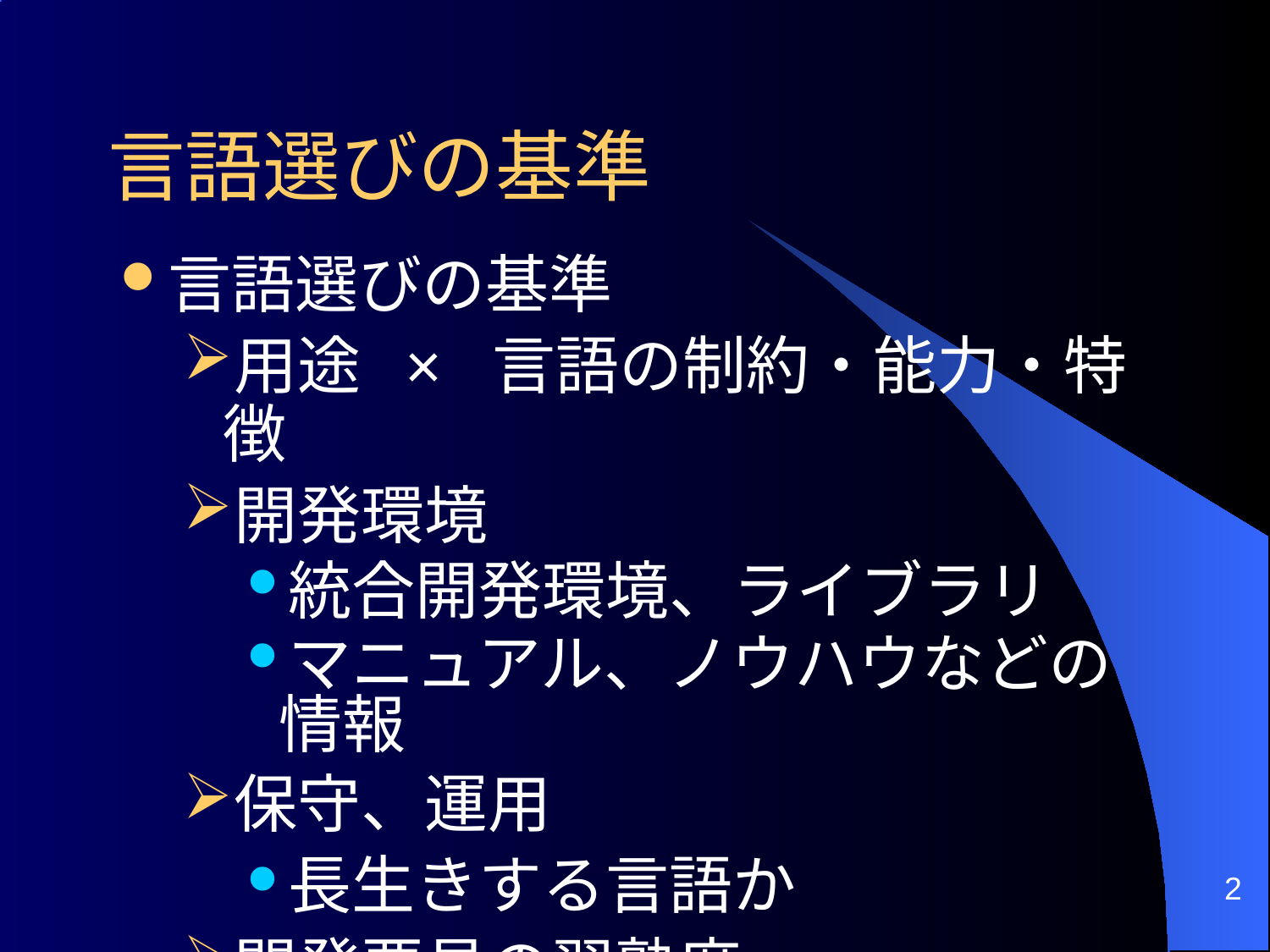

言語選びの基準
言語選びの基準
用途  ×  言語の制約・能力・特徴
開発環境
統合開発環境、ライブラリ
マニュアル、ノウハウなどの情報
保守、運用
長生きする言語か
開発要員の習熟度
2